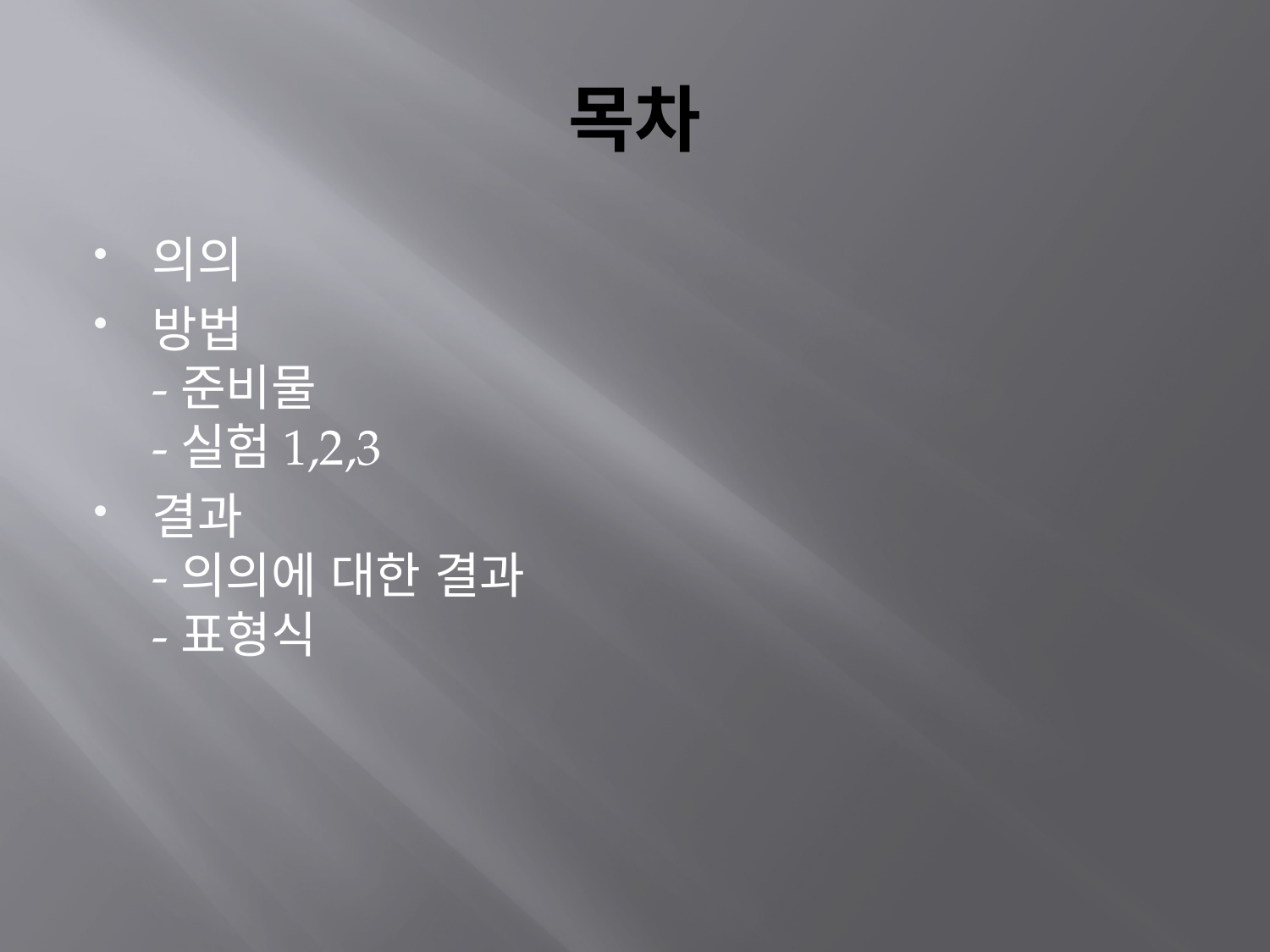

# 목차
의의
방법
-준비물
-실험1,2,3
결과
-의의에 대한 결과
-표형식